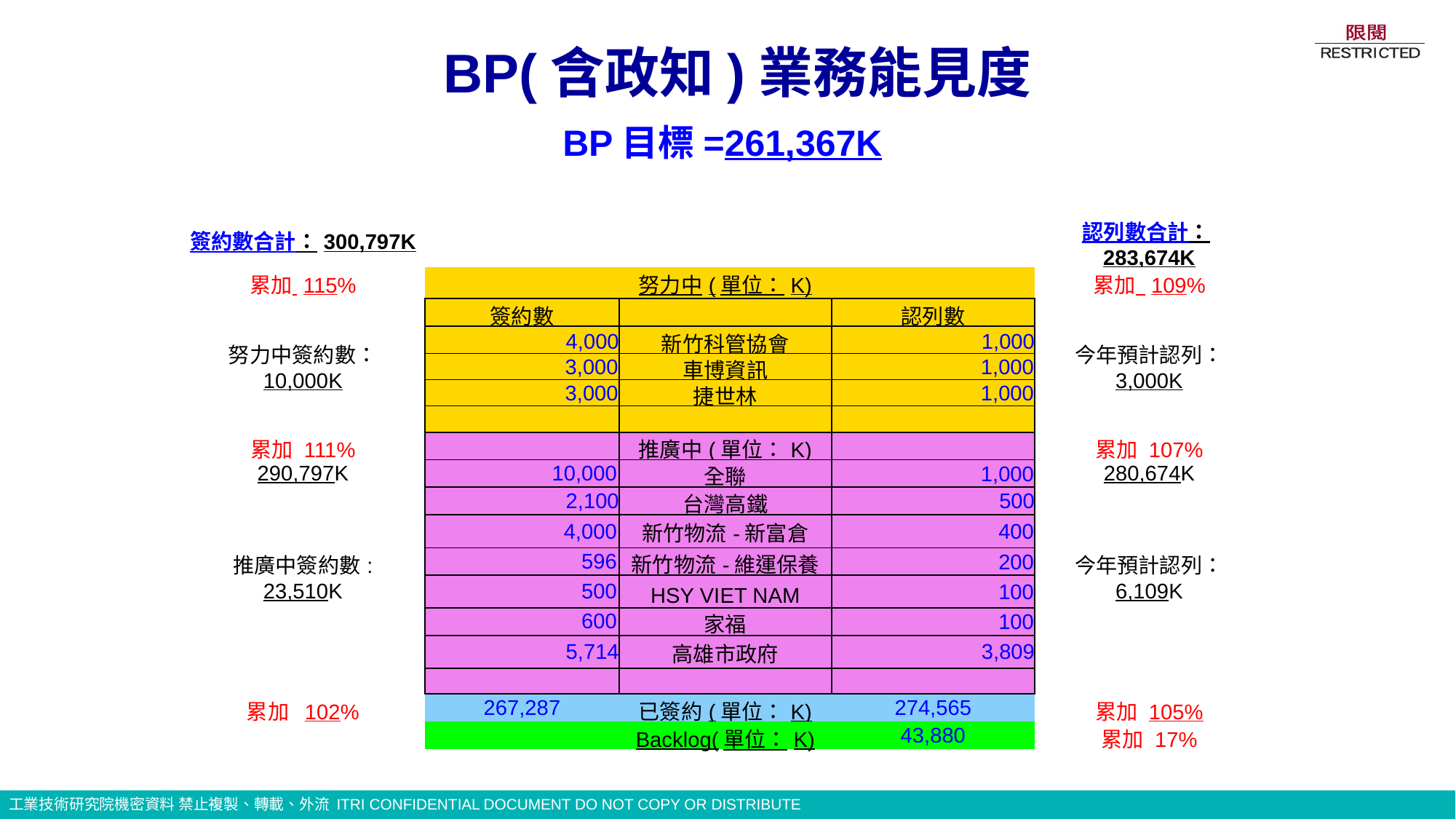

BP(含政知)業務能見度
BP目標=261,367K
| 簽約數合計：300,797K |  |  |  | 認列數合計：283,674K |
| --- | --- | --- | --- | --- |
| 累加 115% |  | 努力中(單位：K) |  | 累加 109% |
| 努力中簽約數： 10,000K | 簽約數 |  | 認列數 | 今年預計認列： 3,000K |
|  | 4,000 | 新竹科管協會 | 1,000 |  |
|  | 3,000 | 車博資訊 | 1,000 |  |
|  | 3,000 | 捷世林 | 1,000 |  |
|  |  |  |  |  |
| 累加 111% |  | 推廣中(單位：K) |  | 累加 107% |
| 290,797K | 10,000 | 全聯 | 1,000 | 280,674K |
|  | 2,100 | 台灣高鐵 | 500 |  |
|  | 4,000 | 新竹物流-新富倉 | 400 |  |
| 推廣中簽約數: | 596 | 新竹物流-維運保養 | 200 | 今年預計認列： |
| 23,510K | 500 | HSY VIET NAM | 100 | 6,109K |
|  | 600 | 家福 | 100 |  |
|  | 5,714 | 高雄市政府 | 3,809 |  |
|  |  |  |  |  |
| 累加 102% | 267,287 | 已簽約(單位：K) | 274,565 | 累加 105% |
|  |  | Backlog(單位：K) | 43,880 | 累加 17% |